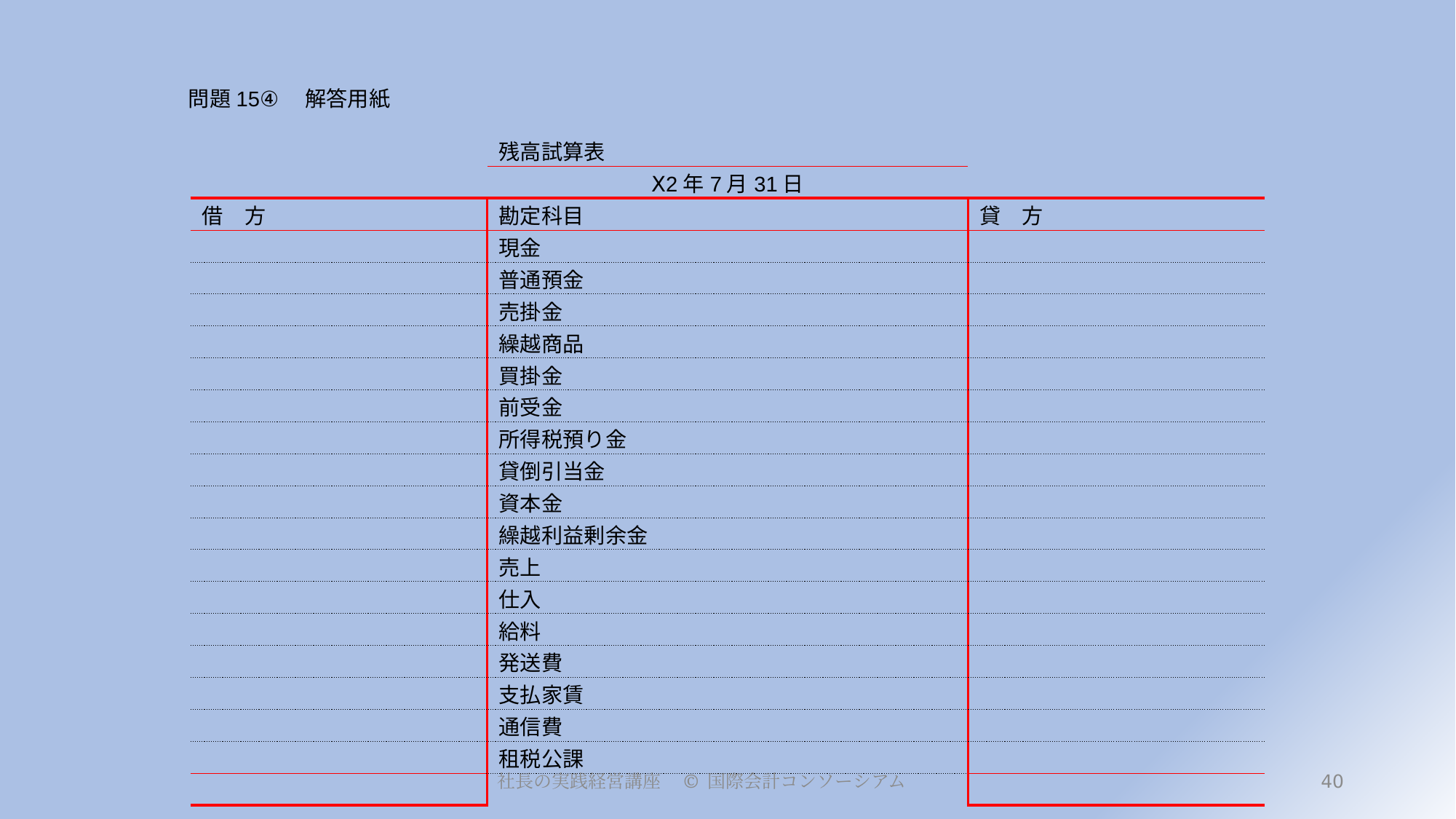

# 問題15④　解答用紙
|  | 残高試算表 |  |
| --- | --- | --- |
| Ⅹ2年7月31日 |  |  |
| 借　方 | 勘定科目 | 貸　方 |
|  | 現金 |  |
|  | 普通預金 |  |
|  | 売掛金 |  |
|  | 繰越商品 |  |
|  | 買掛金 |  |
|  | 前受金 |  |
|  | 所得税預り金 |  |
|  | 貸倒引当金 |  |
|  | 資本金 |  |
|  | 繰越利益剰余金 |  |
|  | 売上 |  |
|  | 仕入 |  |
|  | 給料 |  |
|  | 発送費 |  |
|  | 支払家賃 |  |
|  | 通信費 |  |
|  | 租税公課 |  |
|  |  |  |
40
社長の実践経営講座　© 国際会計コンソーシアム